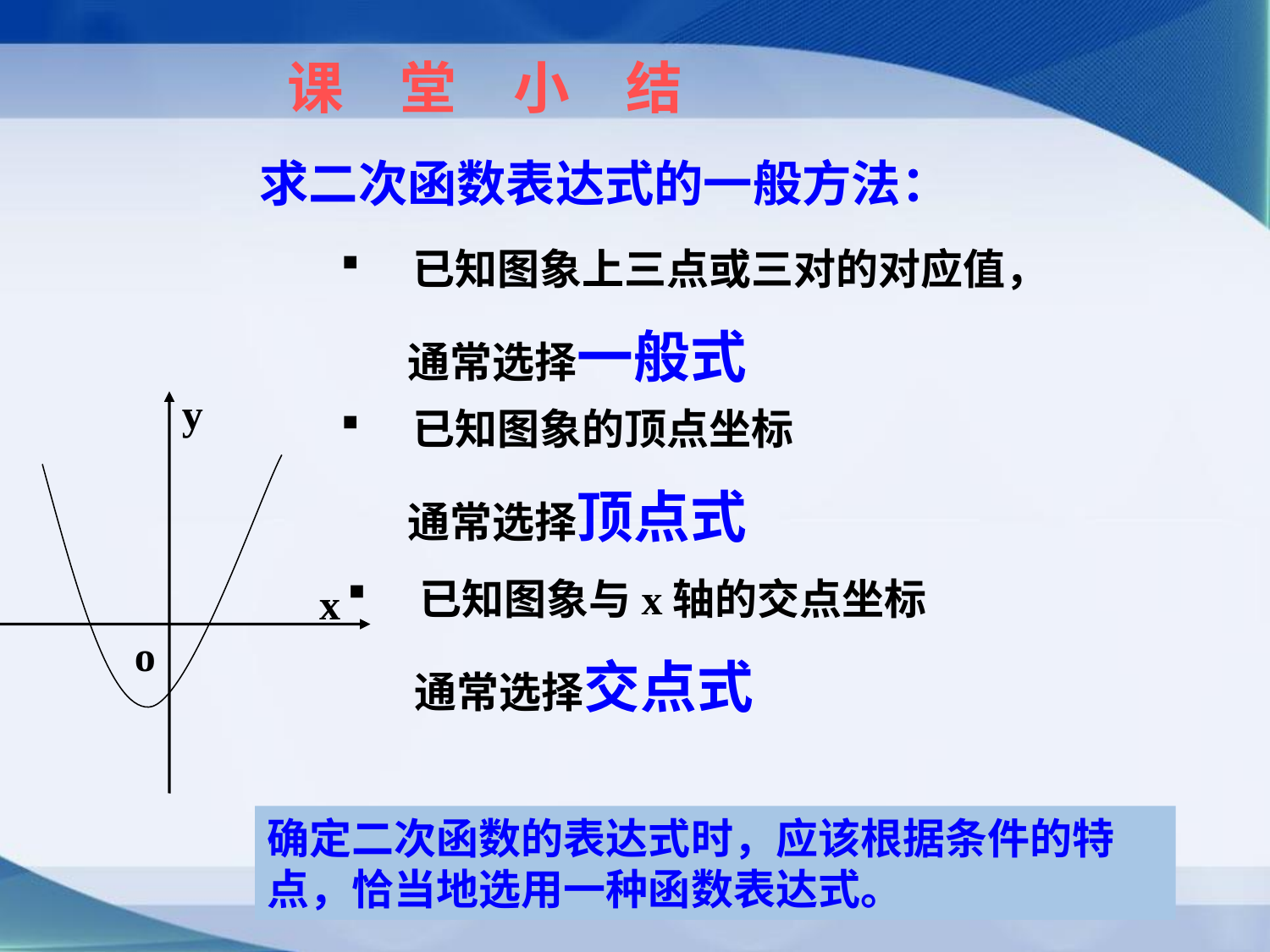

课　堂　小　结
求二次函数表达式的一般方法：
　已知图象上三点或三对的对应值，
      通常选择一般式
y

　已知图象的顶点坐标
      通常选择顶点式

o
　已知图象与x轴的交点坐标
      通常选择交点式
x

确定二次函数的表达式时，应该根据条件的特点，恰当地选用一种函数表达式。